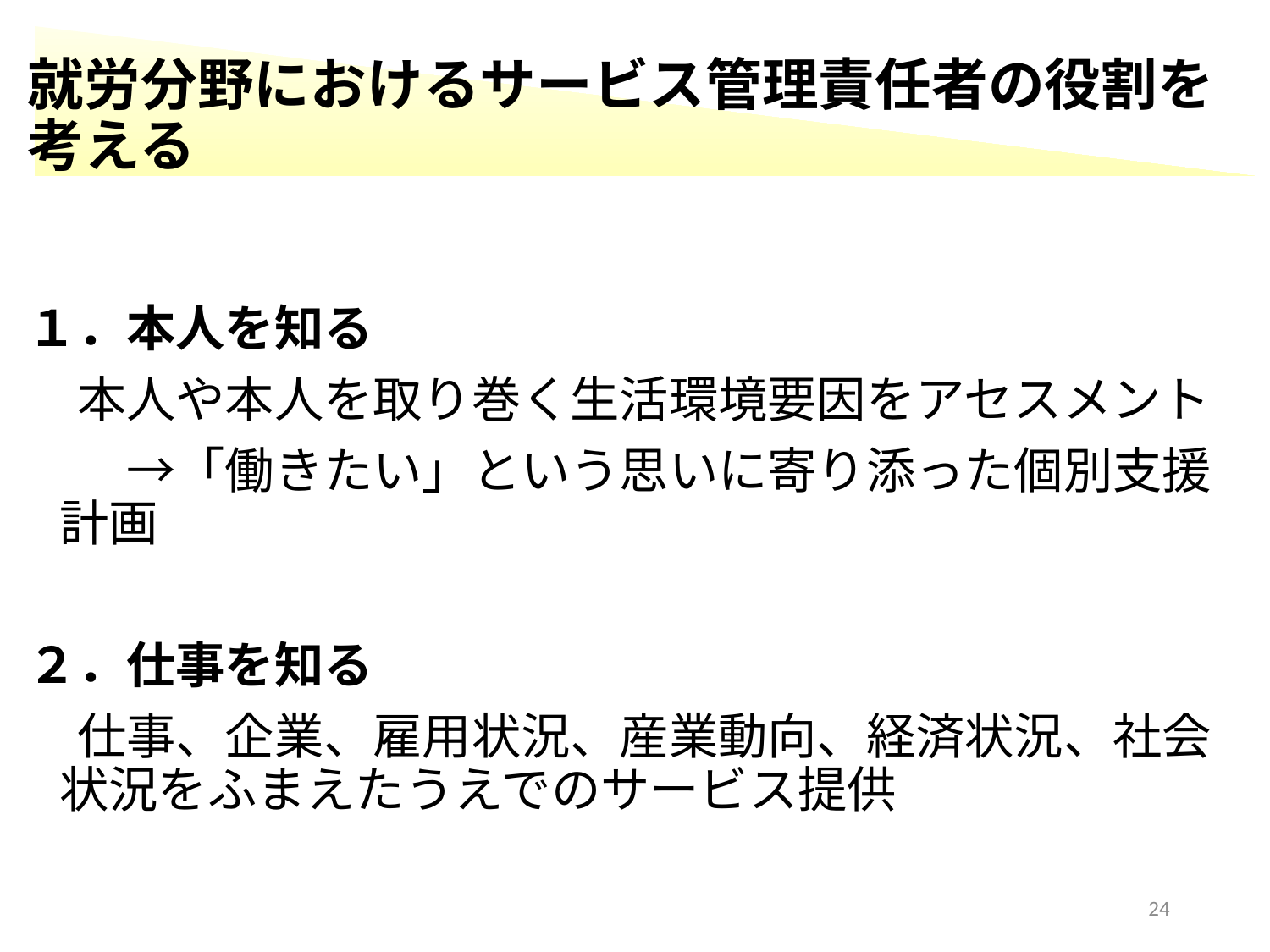

# 就労分野におけるサービス管理責任者の役割を考える

１．本人を知る
　本人や本人を取り巻く生活環境要因をアセスメント
　　→「働きたい」という思いに寄り添った個別支援計画

２．仕事を知る
　仕事、企業、雇用状況、産業動向、経済状況、社会状況をふまえたうえでのサービス提供
24